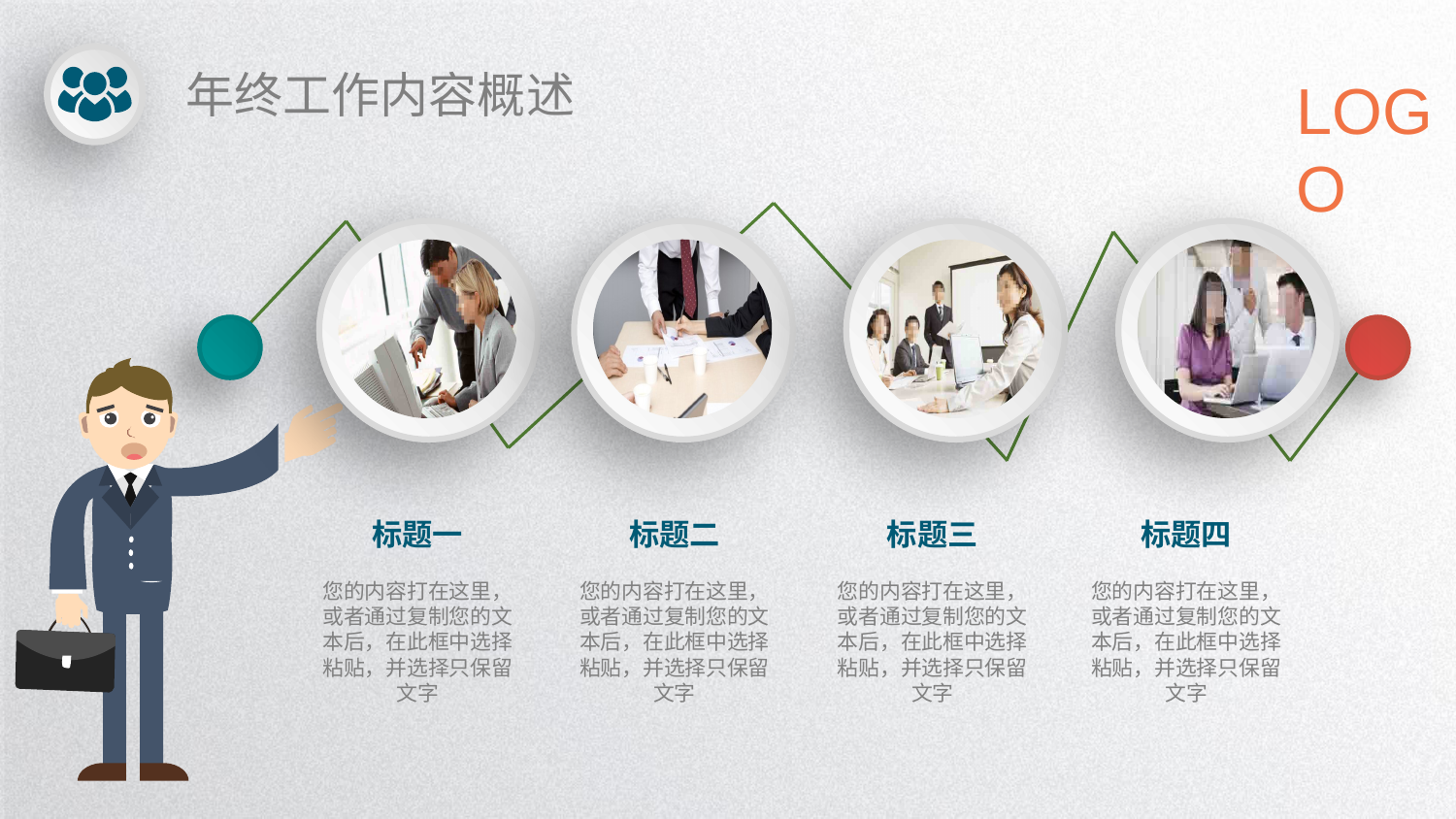

年终工作内容概述
LOGO

标题一
标题二
标题三
标题四
您的内容打在这里，或者通过复制您的文本后，在此框中选择粘贴，并选择只保留文字
您的内容打在这里，或者通过复制您的文本后，在此框中选择粘贴，并选择只保留文字
您的内容打在这里，或者通过复制您的文本后，在此框中选择粘贴，并选择只保留文字
您的内容打在这里，或者通过复制您的文本后，在此框中选择粘贴，并选择只保留文字